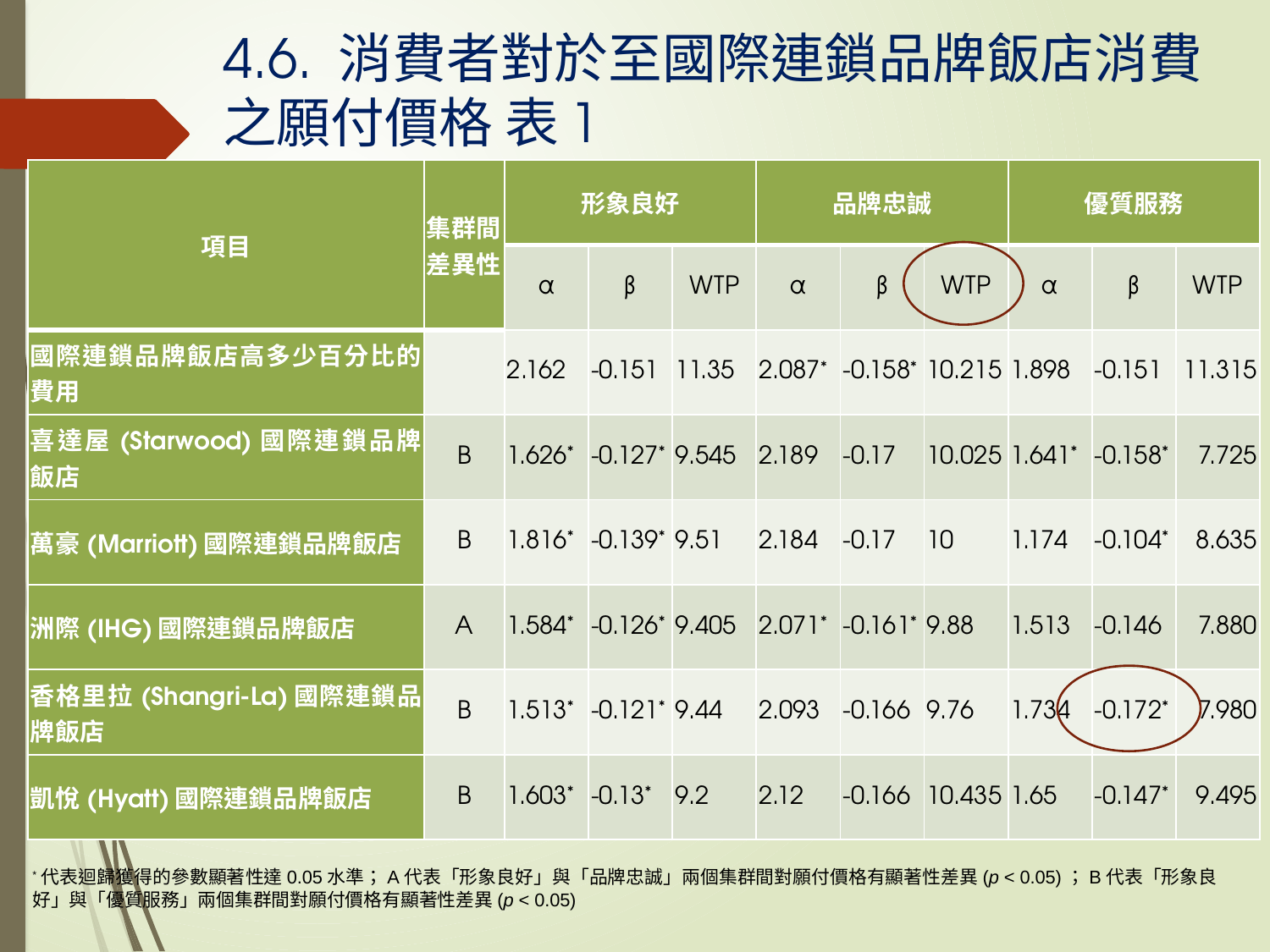

# 4.6. 消費者對於至國際連鎖品牌飯店消費之願付價格 表1
| 項目 | 集群間差異性 | 形象良好 |  |  | 品牌忠誠 |  |  | 優質服務 |  |  |
| --- | --- | --- | --- | --- | --- | --- | --- | --- | --- | --- |
|  |  | α | β | WTP | α | β | WTP | α | β | WTP |
| 國際連鎖品牌飯店高多少百分比的費用 |  | 2.162 | -0.151 | 11.35 | 2.087\* | -0.158\* | 10.215 | 1.898 | -0.151 | 11.315 |
| 喜達屋(Starwood)國際連鎖品牌飯店 | B | 1.626\* | -0.127\* | 9.545 | 2.189 | -0.17 | 10.025 | 1.641\* | -0.158\* | 7.725 |
| 萬豪(Marriott)國際連鎖品牌飯店 | B | 1.816\* | -0.139\* | 9.51 | 2.184 | -0.17 | 10 | 1.174 | -0.104\* | 8.635 |
| 洲際(IHG)國際連鎖品牌飯店 | A | 1.584\* | -0.126\* | 9.405 | 2.071\* | -0.161\* | 9.88 | 1.513 | -0.146 | 7.880 |
| 香格里拉(Shangri-La)國際連鎖品牌飯店 | B | 1.513\* | -0.121\* | 9.44 | 2.093 | -0.166 | 9.76 | 1.734 | -0.172\* | 7.980 |
| 凱悅(Hyatt)國際連鎖品牌飯店 | B | 1.603\* | -0.13\* | 9.2 | 2.12 | -0.166 | 10.435 | 1.65 | -0.147\* | 9.495 |

*代表迴歸獲得的參數顯著性達0.05水準；A代表「形象良好」與「品牌忠誠」兩個集群間對願付價格有顯著性差異(p < 0.05)；B代表「形象良好」與「優質服務」兩個集群間對願付價格有顯著性差異(p < 0.05)